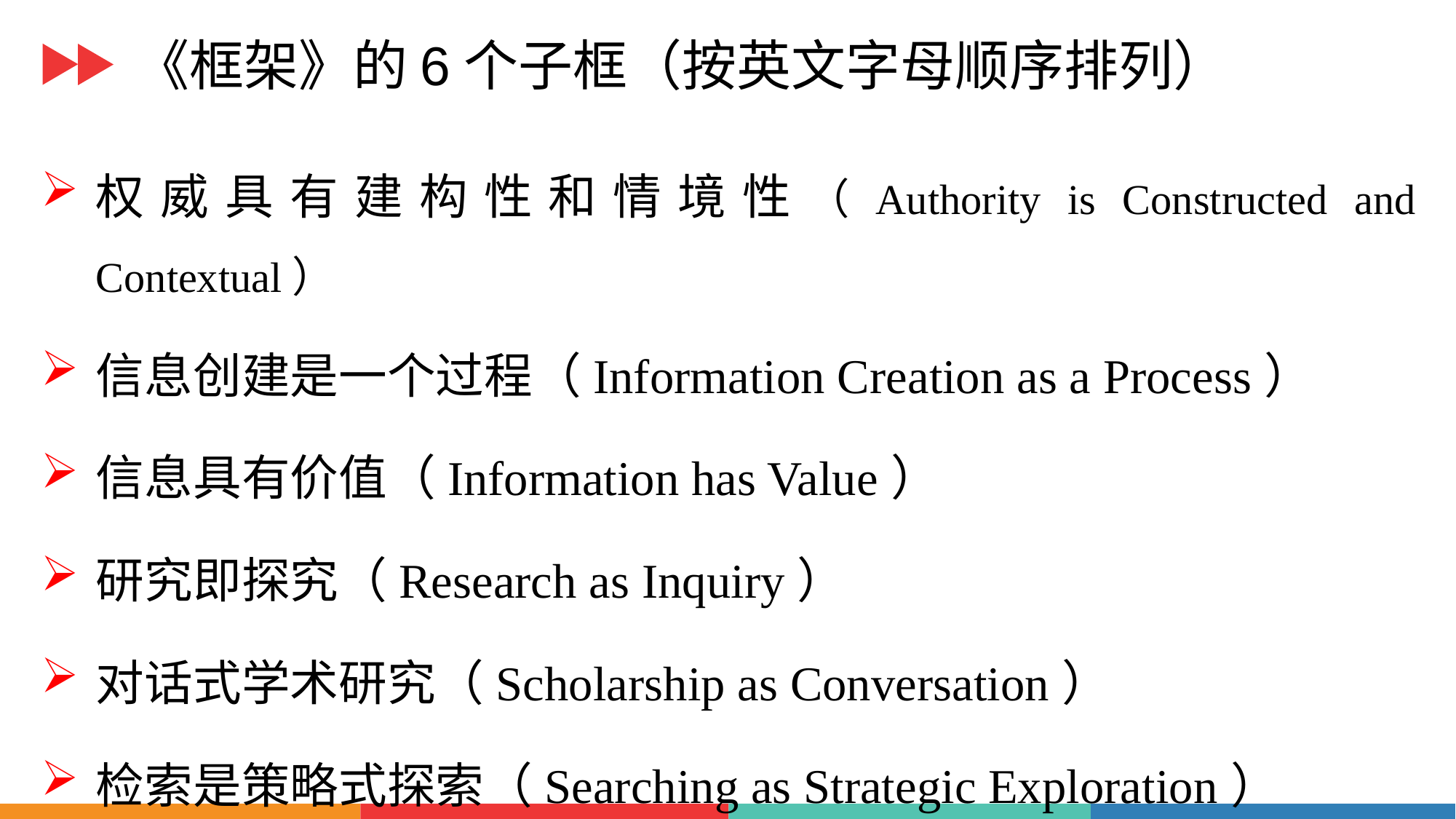

《框架》的6个子框（按英文字母顺序排列）

权威具有建构性和情境性（Authority is Constructed and Contextual）
信息创建是一个过程（Information Creation as a Process）
信息具有价值（Information has Value）
研究即探究（Research as Inquiry）
对话式学术研究（Scholarship as Conversation）
检索是策略式探索（Searching as Strategic Exploration）

26